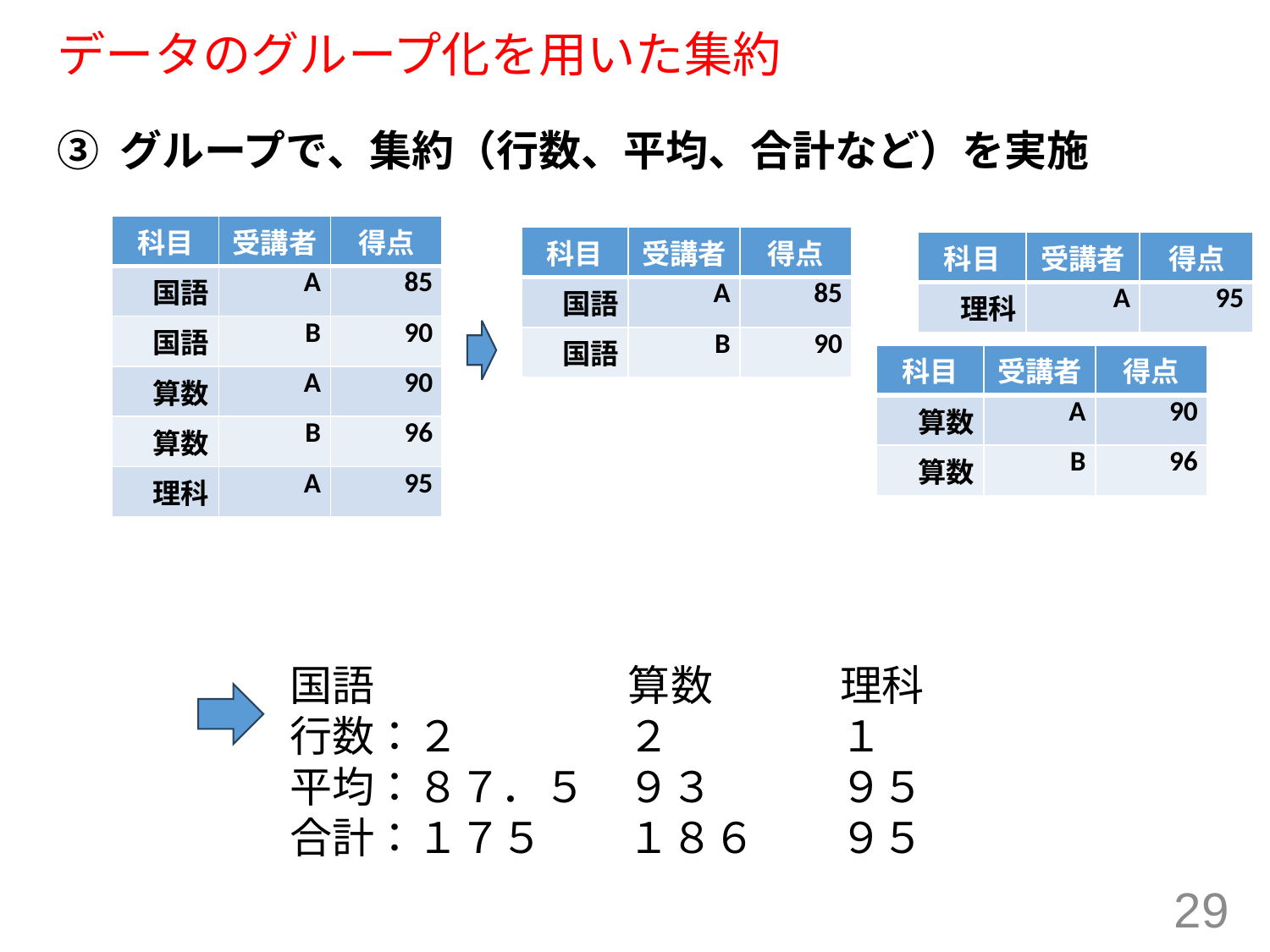

# データのグループ化を用いた集約
③ グループで、集約（行数、平均、合計など）を実施
| 科目 | 受講者 | 得点 |
| --- | --- | --- |
| 国語 | A | 85 |
| 国語 | B | 90 |
| 算数 | A | 90 |
| 算数 | B | 96 |
| 理科 | A | 95 |
| 科目 | 受講者 | 得点 |
| --- | --- | --- |
| 国語 | A | 85 |
| 国語 | B | 90 |
| 科目 | 受講者 | 得点 |
| --- | --- | --- |
| 理科 | A | 95 |

| 科目 | 受講者 | 得点 |
| --- | --- | --- |
| 算数 | A | 90 |
| 算数 | B | 96 |
国語　　　　　　算数　　　理科
行数：２　　　　２　　　　１
平均：８７．５　９３　　　９５
合計：１７５　　１８６　　９５

29